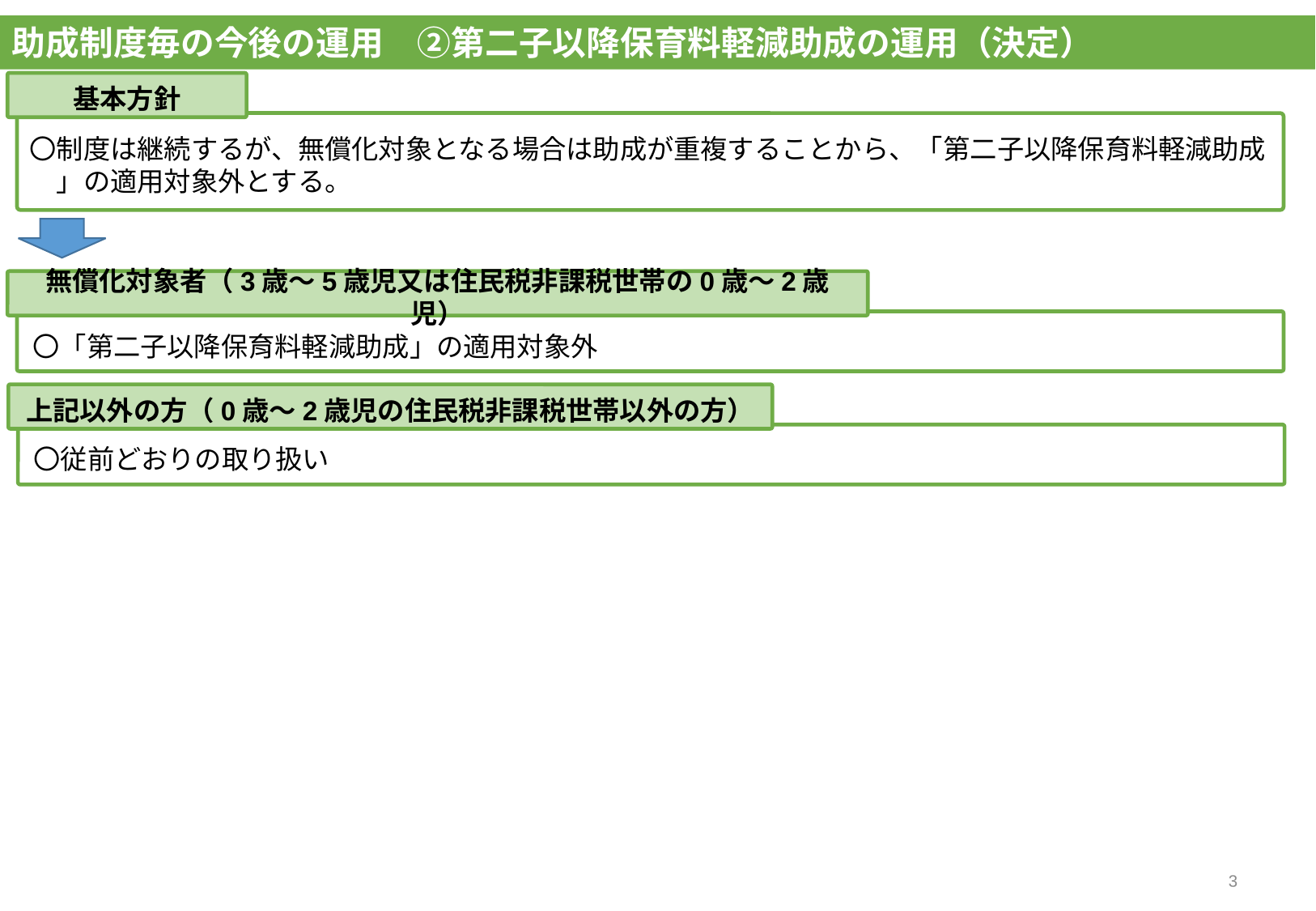

助成制度毎の今後の運用　②第二子以降保育料軽減助成の運用（決定）
基本方針

〇制度は継続するが、無償化対象となる場合は助成が重複することから、「第二子以降保育料軽減助成
　」の適用対象外とする。

無償化対象者（3歳～5歳児又は住民税非課税世帯の0歳～2歳児）

〇「第二子以降保育料軽減助成」の適用対象外
上記以外の方（0歳～2歳児の住民税非課税世帯以外の方）

〇従前どおりの取り扱い
3